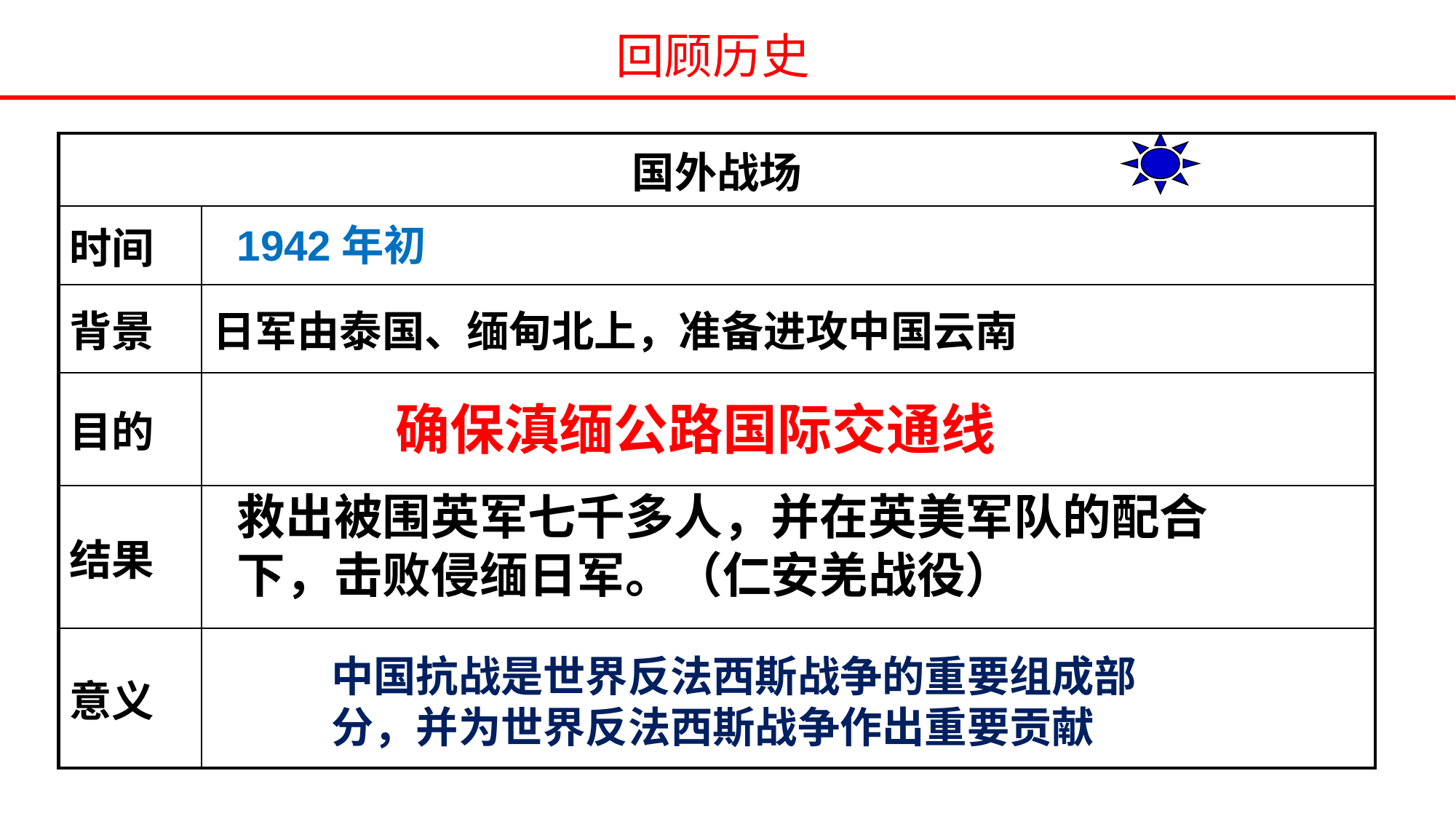

回顾历史
| 国外战场 |  |
| --- | --- |
| 时间 |  |
| 背景 | 日军由泰国、缅甸北上，准备进攻中国云南 |
| 目的 |  |
| 结果 |  |
| 意义 |  |

1942年初
确保滇缅公路国际交通线
救出被围英军七千多人，并在英美军队的配合下，击败侵缅日军。（仁安羌战役）
中国抗战是世界反法西斯战争的重要组成部分，并为世界反法西斯战争作出重要贡献